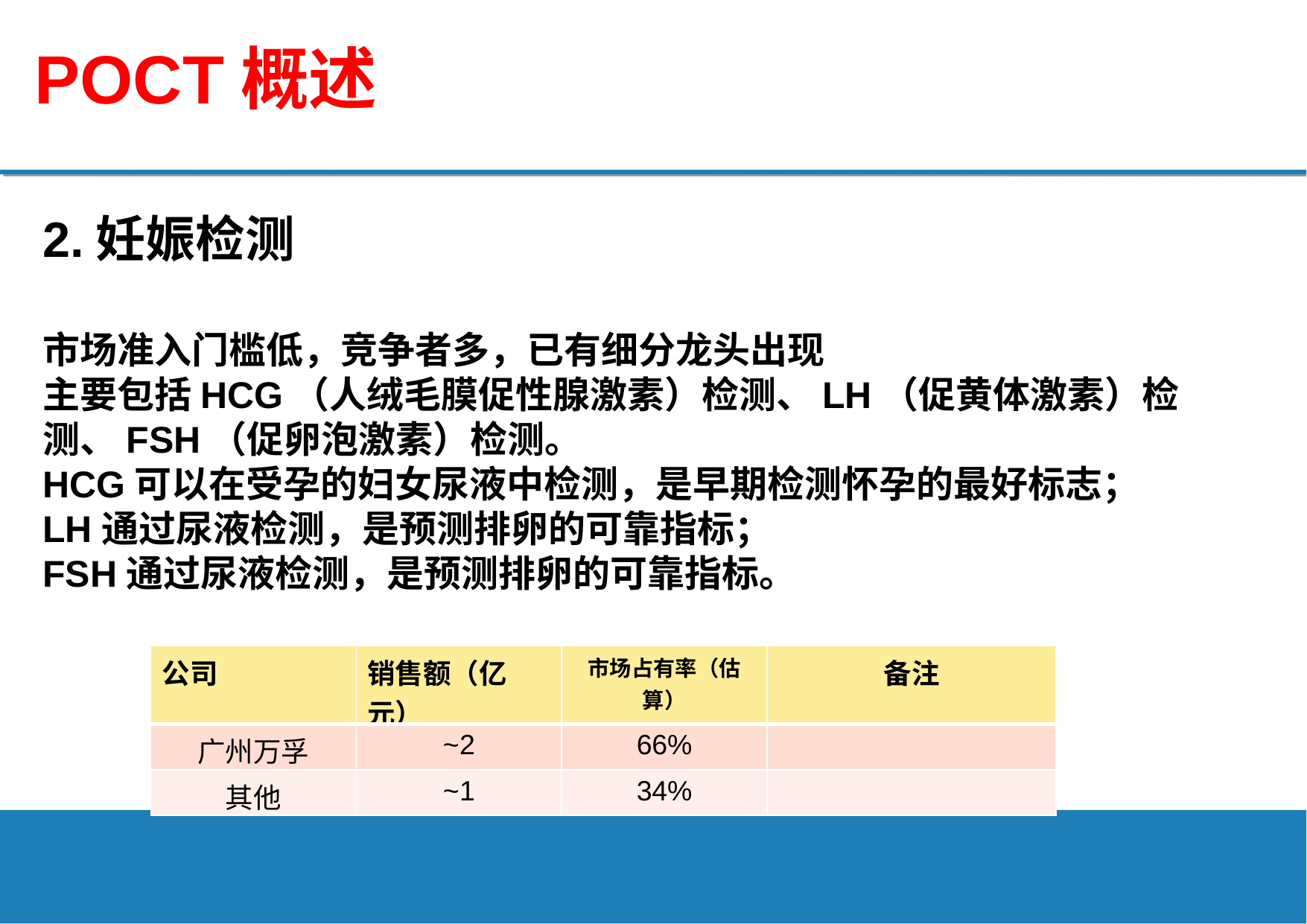

POCT概述
2.妊娠检测

市场准入门槛低，竞争者多，已有细分龙头出现
主要包括HCG（人绒毛膜促性腺激素）检测、LH（促黄体激素）检测、FSH（促卵泡激素）检测。
HCG可以在受孕的妇女尿液中检测，是早期检测怀孕的最好标志；
LH通过尿液检测，是预测排卵的可靠指标；
FSH通过尿液检测，是预测排卵的可靠指标。

| 公司 | 销售额（亿元） | 市场占有率（估算） | 备注 |
| --- | --- | --- | --- |
| 广州万孚 | ~2 | 66% |  |
| 其他 | ~1 | 34% |  |